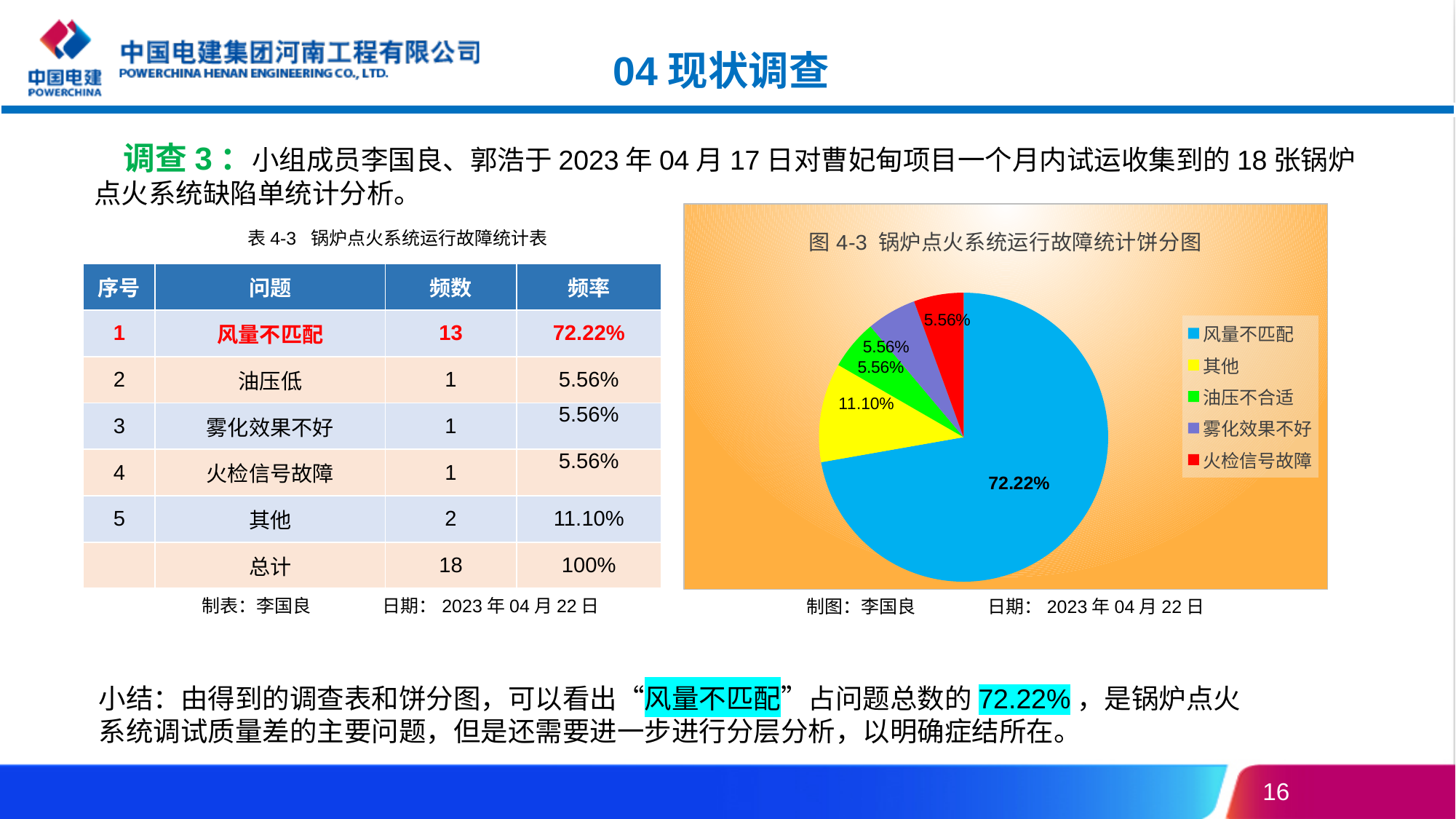

04现状调查
   调查3：小组成员李国良、郭浩于2023年04月17日对曹妃甸项目一个月内试运收集到的18张锅炉点火系统缺陷单统计分析。

### Chart: 图4-3 锅炉点火系统运行故障统计饼分图

| Category | 故障率 |
|---|---|
| 风量不匹配 | 0.7222 |
| 其他 | 0.111 |
| 油压不合适 | 0.0556 |
| 雾化效果不好 | 0.0556 |
| 火检信号故障 | 0.0556 |
表4-3  锅炉点火系统运行故障统计表
| 序号 | 问题 | 频数 | 频率 |
| --- | --- | --- | --- |
| 1 | 风量不匹配 | 13 | 72.22% |
| 2 | 油压低 | 1 | 5.56% |
| 3 | 雾化效果不好 | 1 | 5.56% |
| 4 | 火检信号故障 | 1 | 5.56% |
| 5 | 其他 | 2 | 11.10% |
|  | 总计 | 18 | 100% |
制表：李国良                  日期：2023年04月22日
制图：李国良                  日期：2023年04月22日
小结：由得到的调查表和饼分图，可以看出“风量不匹配”占问题总数的72.22%，是锅炉点火系统调试质量差的主要问题，但是还需要进一步进行分层分析，以明确症结所在。